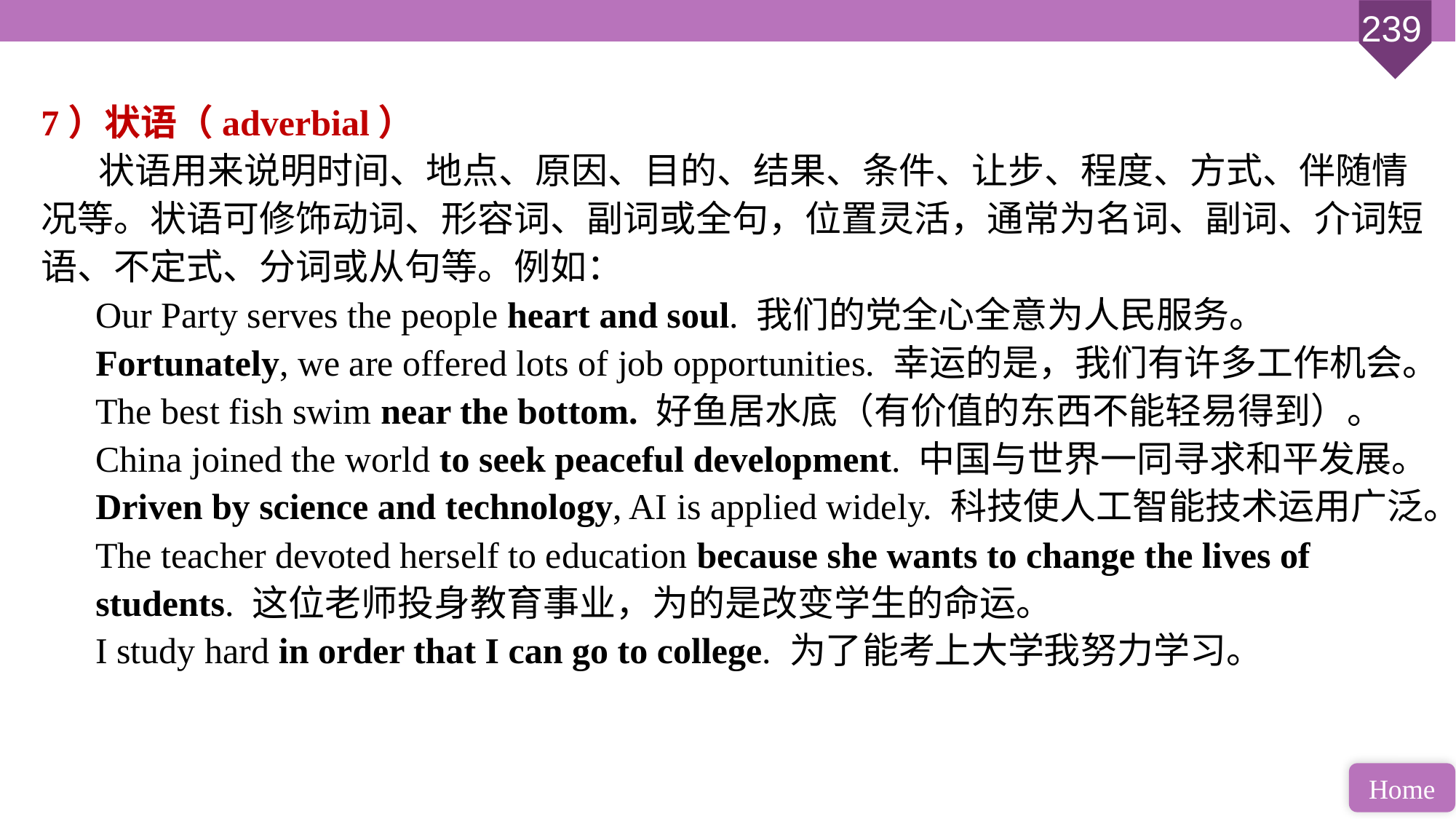

7）状语（adverbial）
      状语用来说明时间、地点、原因、目的、结果、条件、让步、程度、方式、伴随情况等。状语可修饰动词、形容词、副词或全句，位置灵活，通常为名词、副词、介词短语、不定式、分词或从句等。例如：
      Our Party serves the people heart and soul. 我们的党全心全意为人民服务。
      Fortunately, we are offered lots of job opportunities. 幸运的是，我们有许多工作机会。
      The best fish swim near the bottom. 好鱼居水底（有价值的东西不能轻易得到）。
      China joined the world to seek peaceful development. 中国与世界一同寻求和平发展。
      Driven by science and technology, AI is applied widely. 科技使人工智能技术运用广泛。
      The teacher devoted herself to education because she wants to change the lives of
      students. 这位老师投身教育事业，为的是改变学生的命运。
      I study hard in order that I can go to college. 为了能考上大学我努力学习。